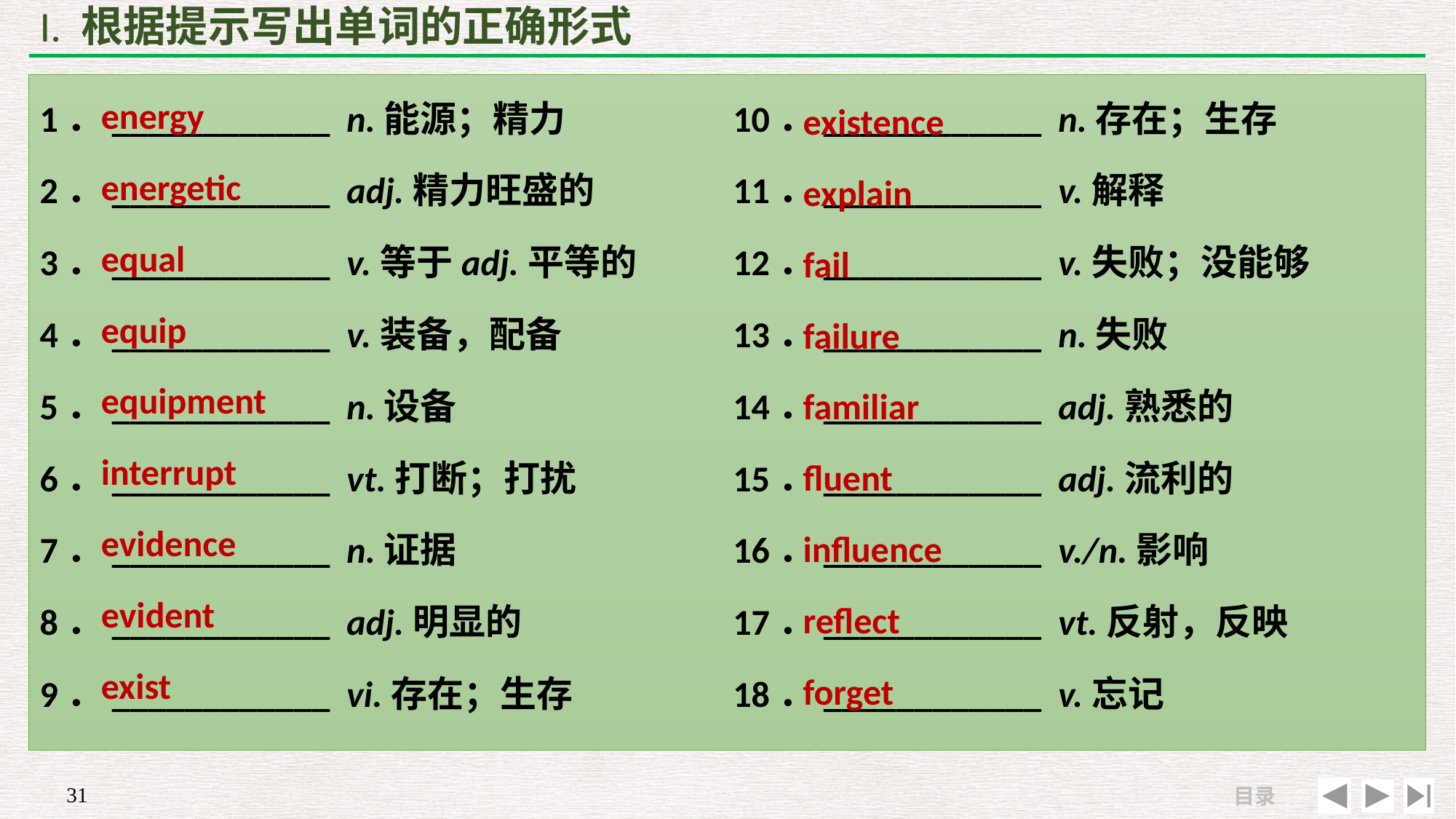

# I. 根据提示写出单词的正确形式
energy
energetic
equal
equip
equipment
interrupt
evidence
evident
exist
existence
explain
fail
failure
familiar
fluent
influence
reflect
forget

1．____________  n.能源；精力
2．____________  adj.精力旺盛的
3．____________  v.等于adj.平等的
4．____________  v.装备，配备
5．____________  n.设备
6．____________  vt.打断；打扰
7．____________  n.证据
8．____________  adj.明显的
9．____________  vi.存在；生存
10．____________  n.存在；生存
11．____________  v.解释
12．____________  v.失败；没能够
13．____________  n.失败
14．____________  adj.熟悉的
15．____________  adj.流利的
16．____________  v./n.影响
17．____________  vt.反射，反映
18．____________  v.忘记